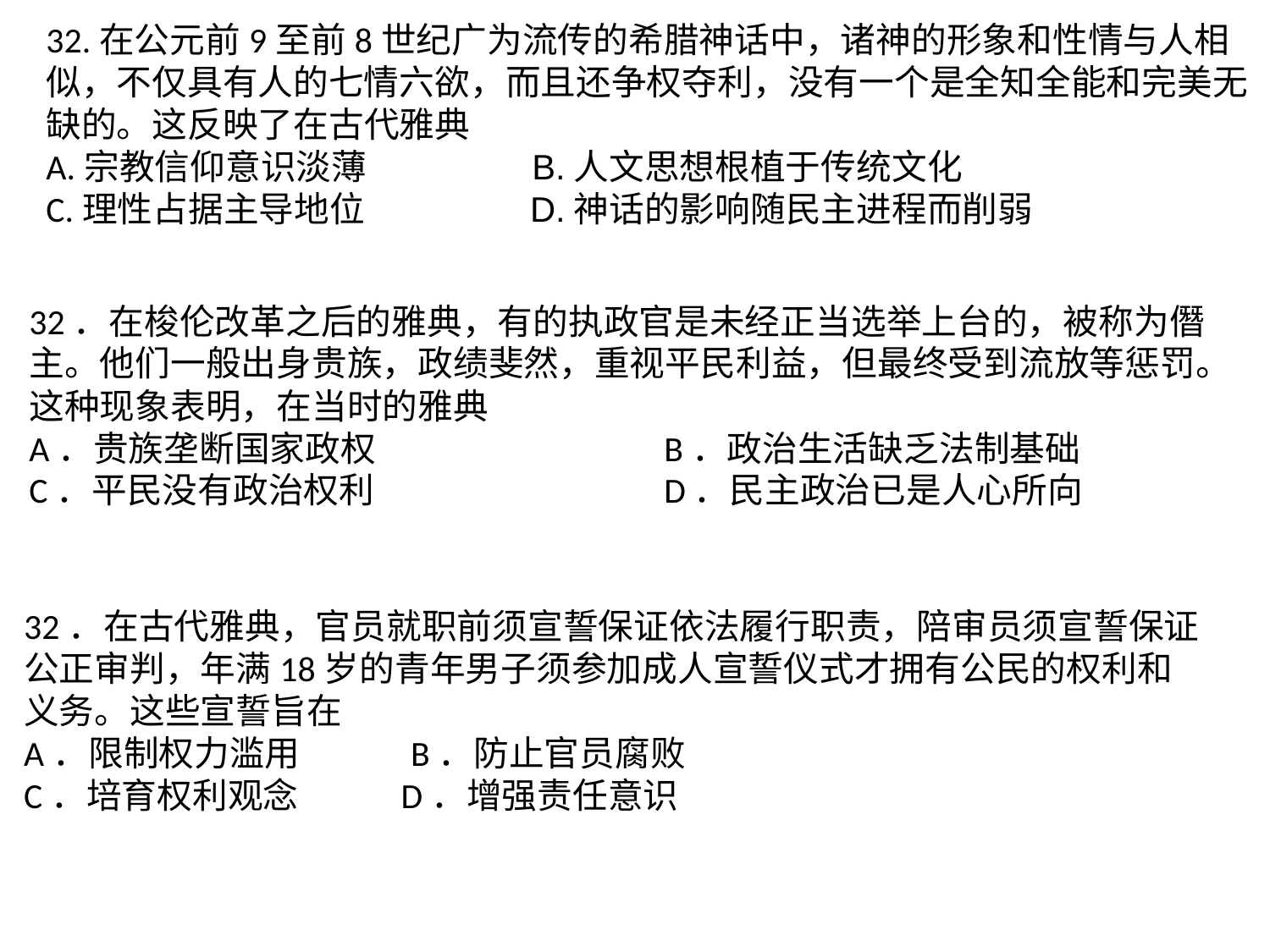

32.在公元前9至前8世纪广为流传的希腊神话中，诸神的形象和性情与人相似，不仅具有人的七情六欲，而且还争权夺利，没有一个是全知全能和完美无缺的。这反映了在古代雅典A.宗教信仰意识淡薄                    B.人文思想根植于传统文化C.理性占据主导地位                    D.神话的影响随民主进程而削弱
32．在梭伦改革之后的雅典，有的执政官是未经正当选举上台的，被称为僭主。他们一般出身贵族，政绩斐然，重视平民利益，但最终受到流放等惩罚。这种现象表明，在当时的雅典A．贵族垄断国家政权			B．政治生活缺乏法制基础C．平民没有政治权利			D．民主政治已是人心所向
32．在古代雅典，官员就职前须宣誓保证依法履行职责，陪审员须宣誓保证公正审判，年满18岁的青年男子须参加成人宣誓仪式才拥有公民的权利和义务。这些宣誓旨在
A．限制权力滥用             B．防止官员腐败
C．培育权利观念            D．增强责任意识